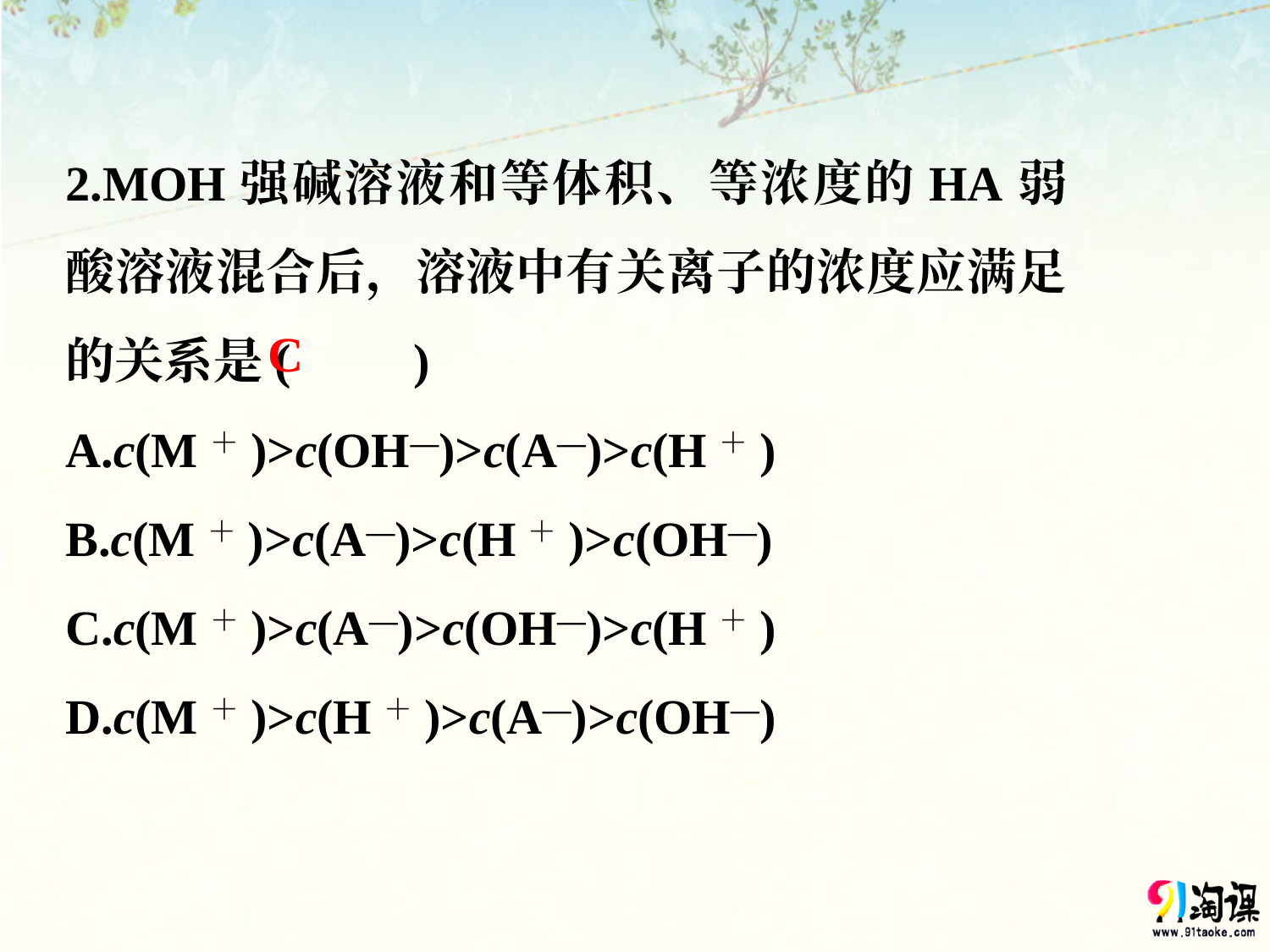

2.MOH强碱溶液和等体积、等浓度的HA弱酸溶液混合后，溶液中有关离子的浓度应满足的关系是(　　)
A.c(M＋)>c(OH—)>c(A—)>c(H＋)
B.c(M＋)>c(A—)>c(H＋)>c(OH—)
C.c(M＋)>c(A—)>c(OH—)>c(H＋)
D.c(M＋)>c(H＋)>c(A—)>c(OH—)
C